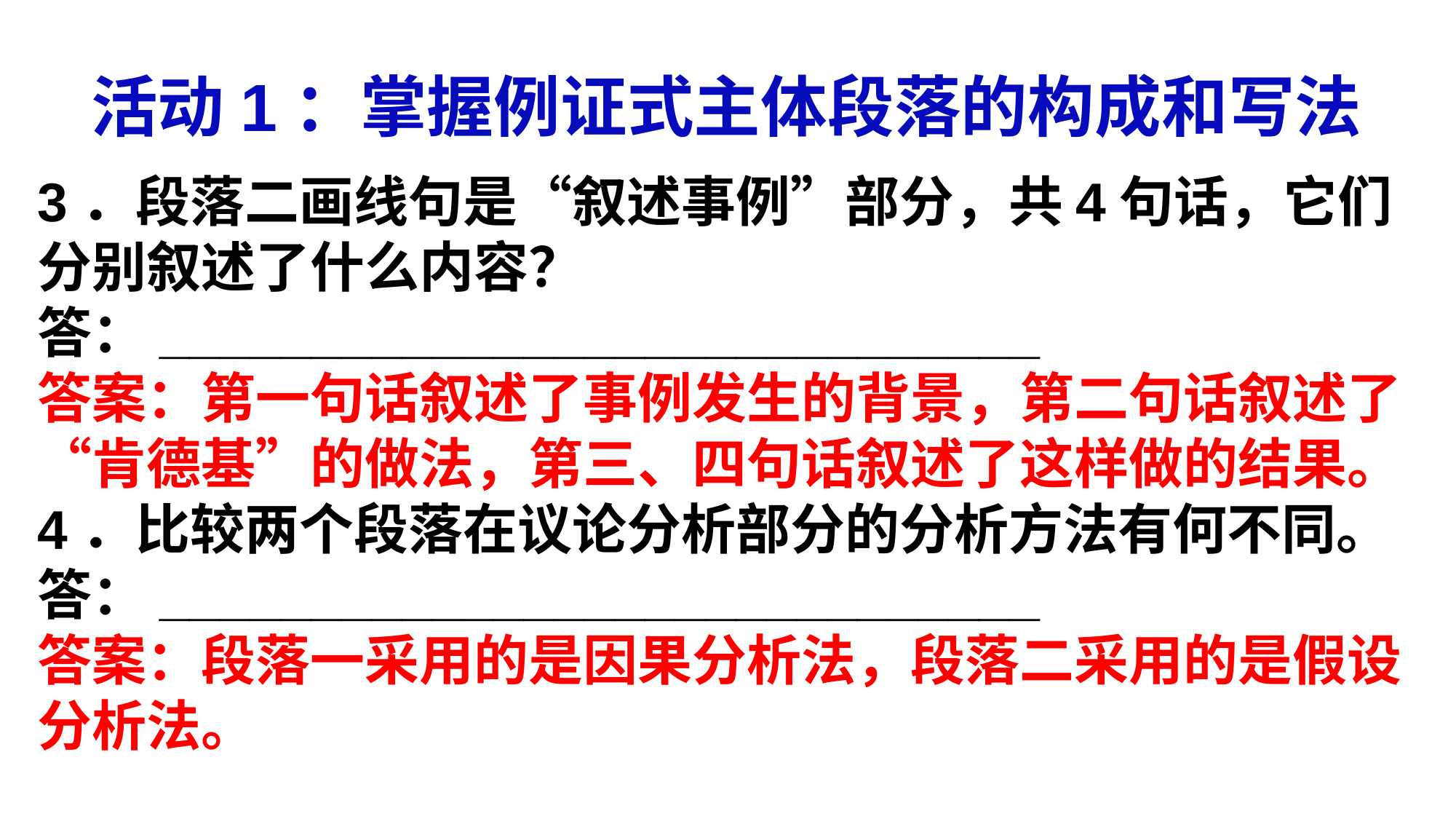

活动1：掌握例证式主体段落的构成和写法
3．段落二画线句是“叙述事例”部分，共4句话，它们分别叙述了什么内容？
答：_____________________________
答案：第一句话叙述了事例发生的背景，第二句话叙述了“肯德基”的做法，第三、四句话叙述了这样做的结果。
4．比较两个段落在议论分析部分的分析方法有何不同。
答：_____________________________
答案：段落一采用的是因果分析法，段落二采用的是假设分析法。